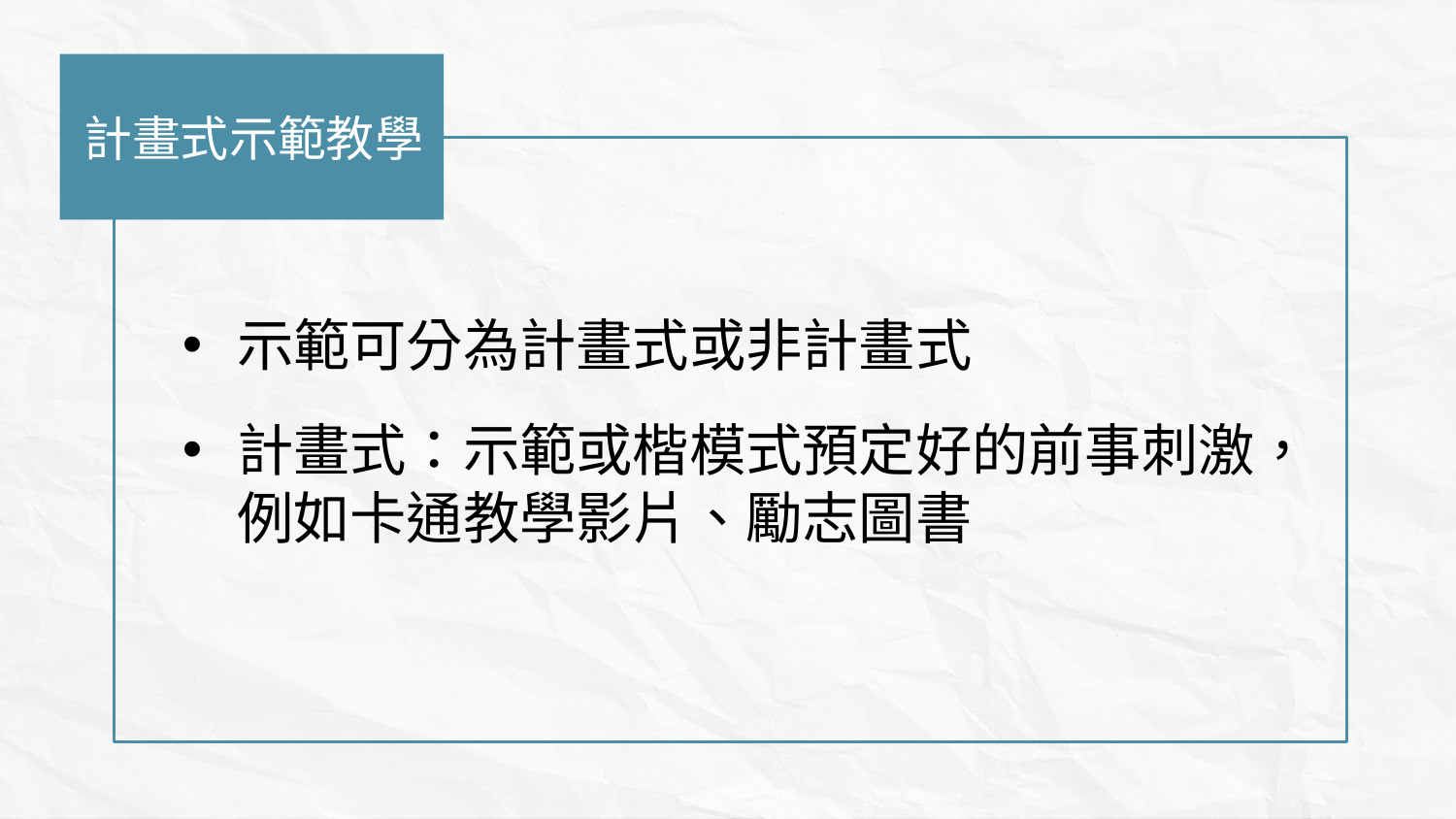

計畫式示範教學

示範可分為計畫式或非計畫式

計畫式：示範或楷模式預定好的前事刺激，例如卡通教學影片、勵志圖書